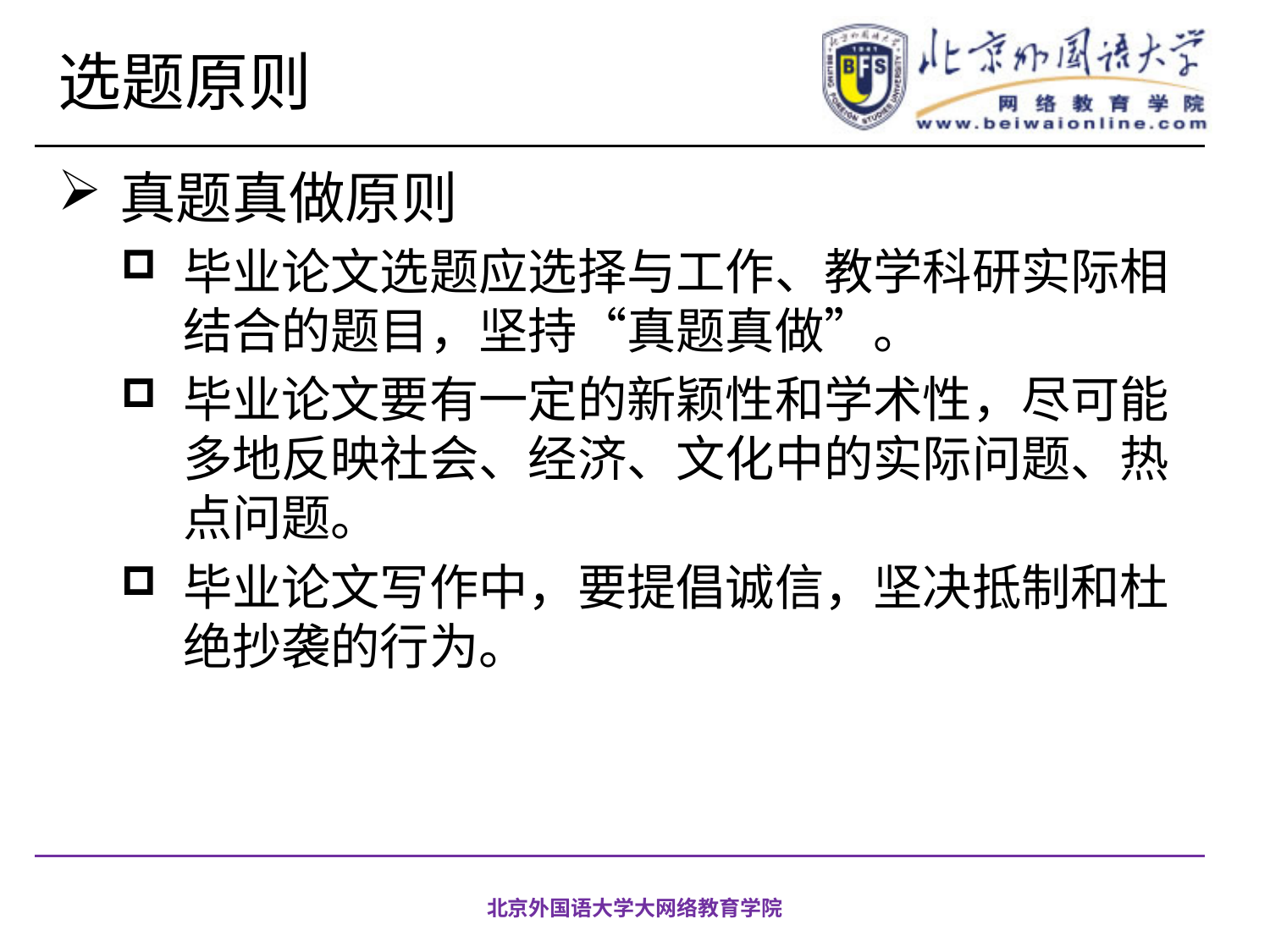

# 选题原则
真题真做原则
毕业论文选题应选择与工作、教学科研实际相结合的题目，坚持“真题真做”。
毕业论文要有一定的新颖性和学术性，尽可能多地反映社会、经济、文化中的实际问题、热点问题。
毕业论文写作中，要提倡诚信，坚决抵制和杜绝抄袭的行为。

北京外国语大学大网络教育学院
13